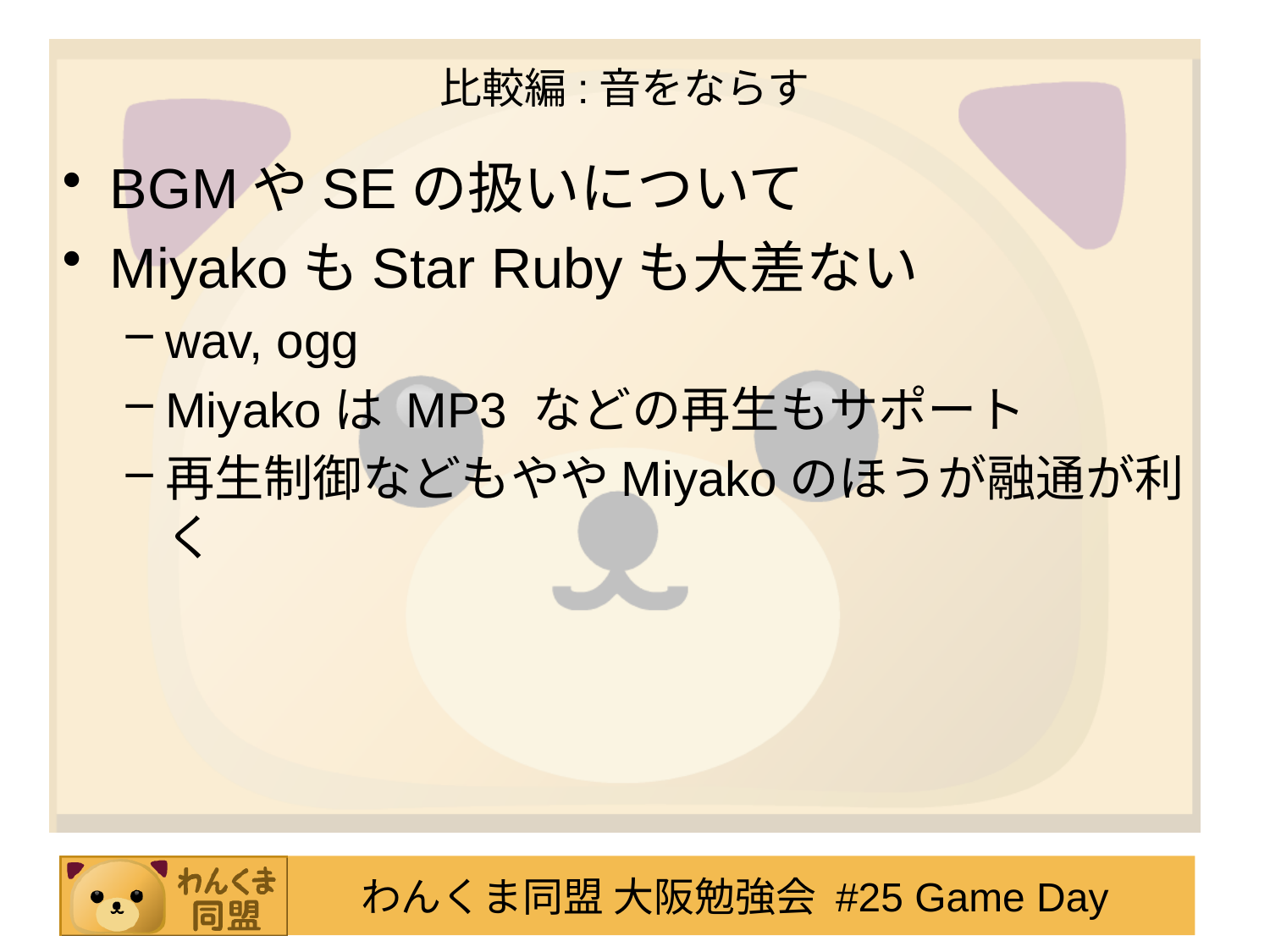

# 比較編:音をならす
BGMやSEの扱いについて
MiyakoもStar Rubyも大差ない
wav, ogg
Miyakoは MP3 などの再生もサポート
再生制御などもややMiyakoのほうが融通が利く